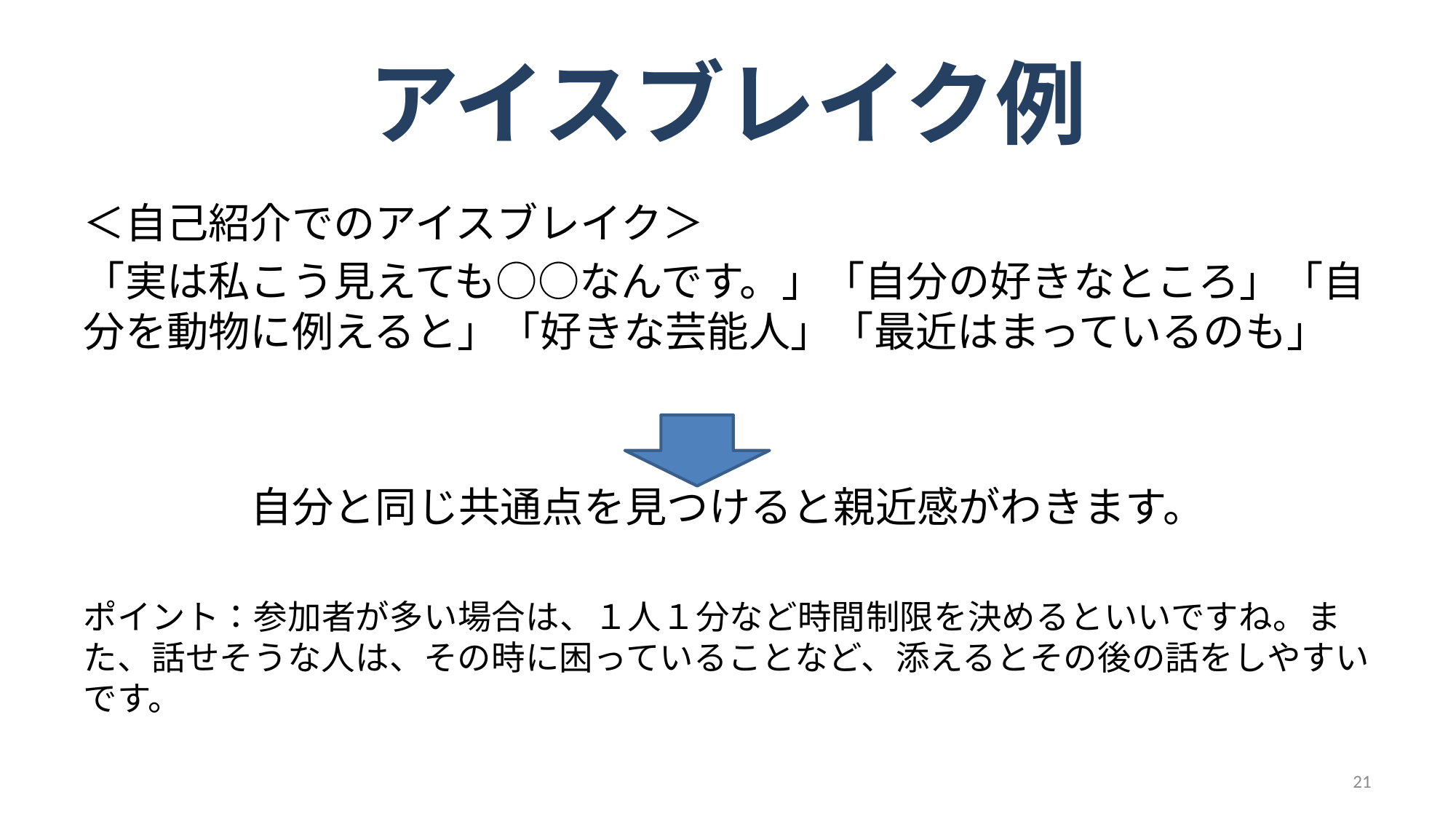

# アイスブレイク例
＜自己紹介でのアイスブレイク＞
「実は私こう見えても○○なんです。」「自分の好きなところ」「自分を動物に例えると」「好きな芸能人」「最近はまっているのも」

自分と同じ共通点を見つけると親近感がわきます。

ポイント：参加者が多い場合は、１人１分など時間制限を決めるといいですね。また、話せそうな人は、その時に困っていることなど、添えるとその後の話をしやすいです。

21